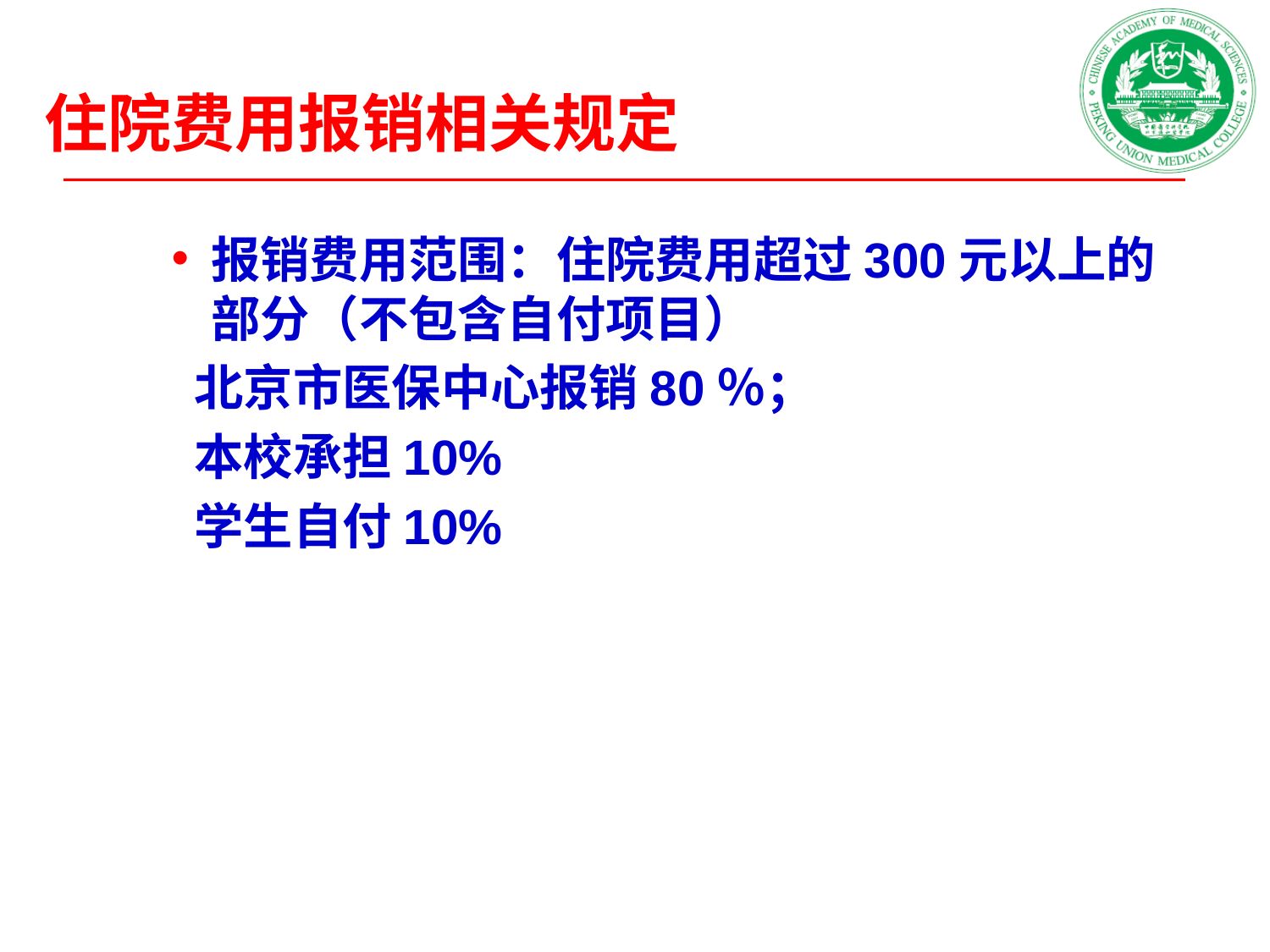

# 住院费用报销相关规定
报销费用范围：住院费用超过300元以上的部分（不包含自付项目）
 北京市医保中心报销80％；
 本校承担10%
 学生自付10%